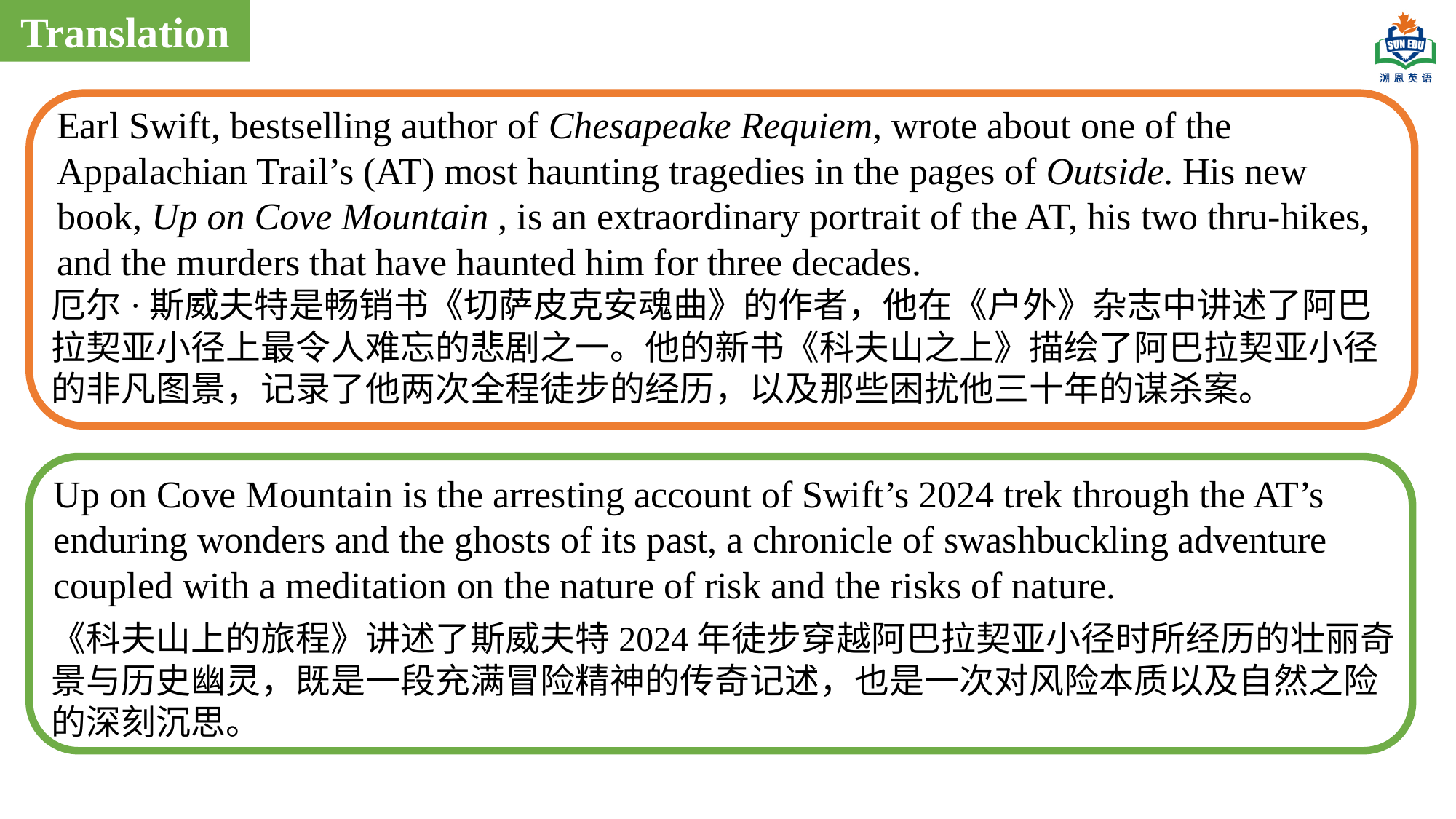

Translation

Earl Swift, bestselling author of Chesapeake Requiem, wrote about one of the Appalachian Trail’s (AT) most haunting tragedies in the pages of Outside. His new book, Up on Cove Mountain , is an extraordinary portrait of the AT, his two thru-hikes, and the murders that have haunted him for three decades.
厄尔·斯威夫特是畅销书《切萨皮克安魂曲》的作者，他在《户外》杂志中讲述了阿巴拉契亚小径上最令人难忘的悲剧之一。他的新书《科夫山之上》描绘了阿巴拉契亚小径的非凡图景，记录了他两次全程徒步的经历，以及那些困扰他三十年的谋杀案。

Up on Cove Mountain is the arresting account of Swift’s 2024 trek through the AT’s enduring wonders and the ghosts of its past, a chronicle of swashbuckling adventure coupled with a meditation on the nature of risk and the risks of nature.

《科夫山上的旅程》讲述了斯威夫特2024年徒步穿越阿巴拉契亚小径时所经历的壮丽奇景与历史幽灵，既是一段充满冒险精神的传奇记述，也是一次对风险本质以及自然之险的深刻沉思。